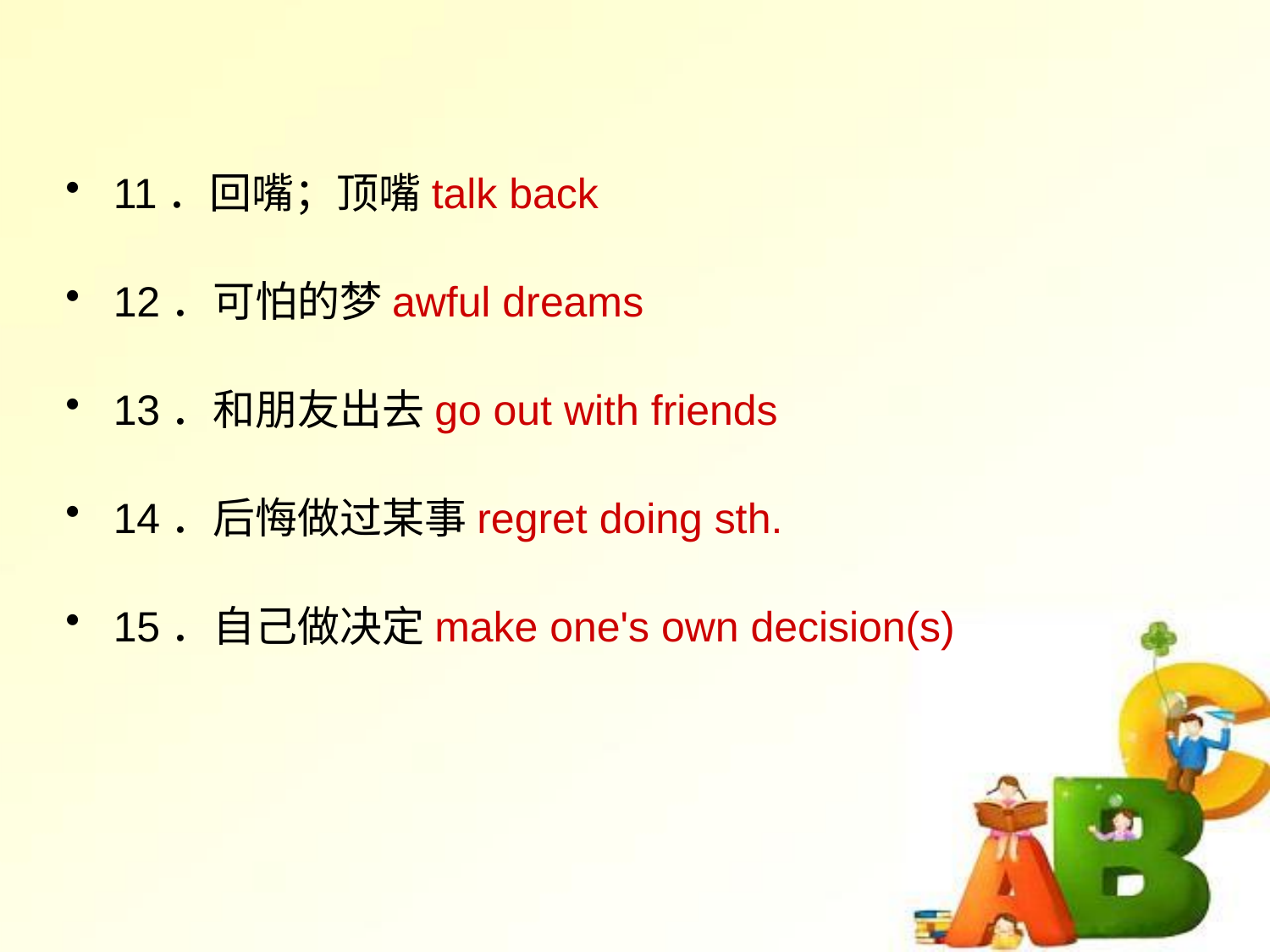

11．回嘴；顶嘴talk back

12．可怕的梦awful dreams

13．和朋友出去go out with friends

14．后悔做过某事regret doing sth.

15．自己做决定make one's own decision(s)